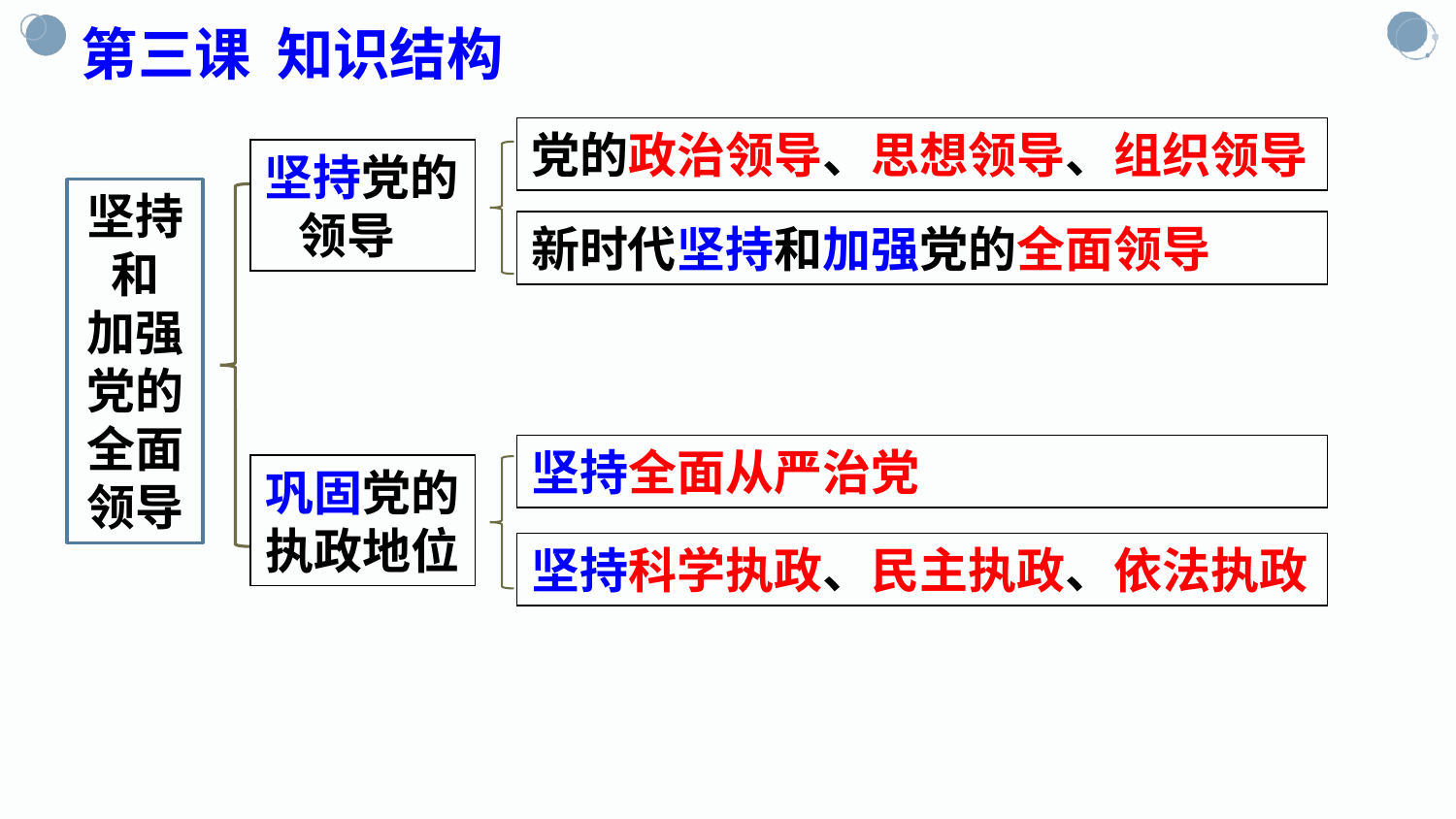

第三课  知识结构
党的政治领导、思想领导、组织领导
坚持党的
  领导

坚持和
加强党的全面领导

新时代坚持和加强党的全面领导
坚持全面从严治党
巩固党的
执政地位

坚持科学执政、民主执政、依法执政